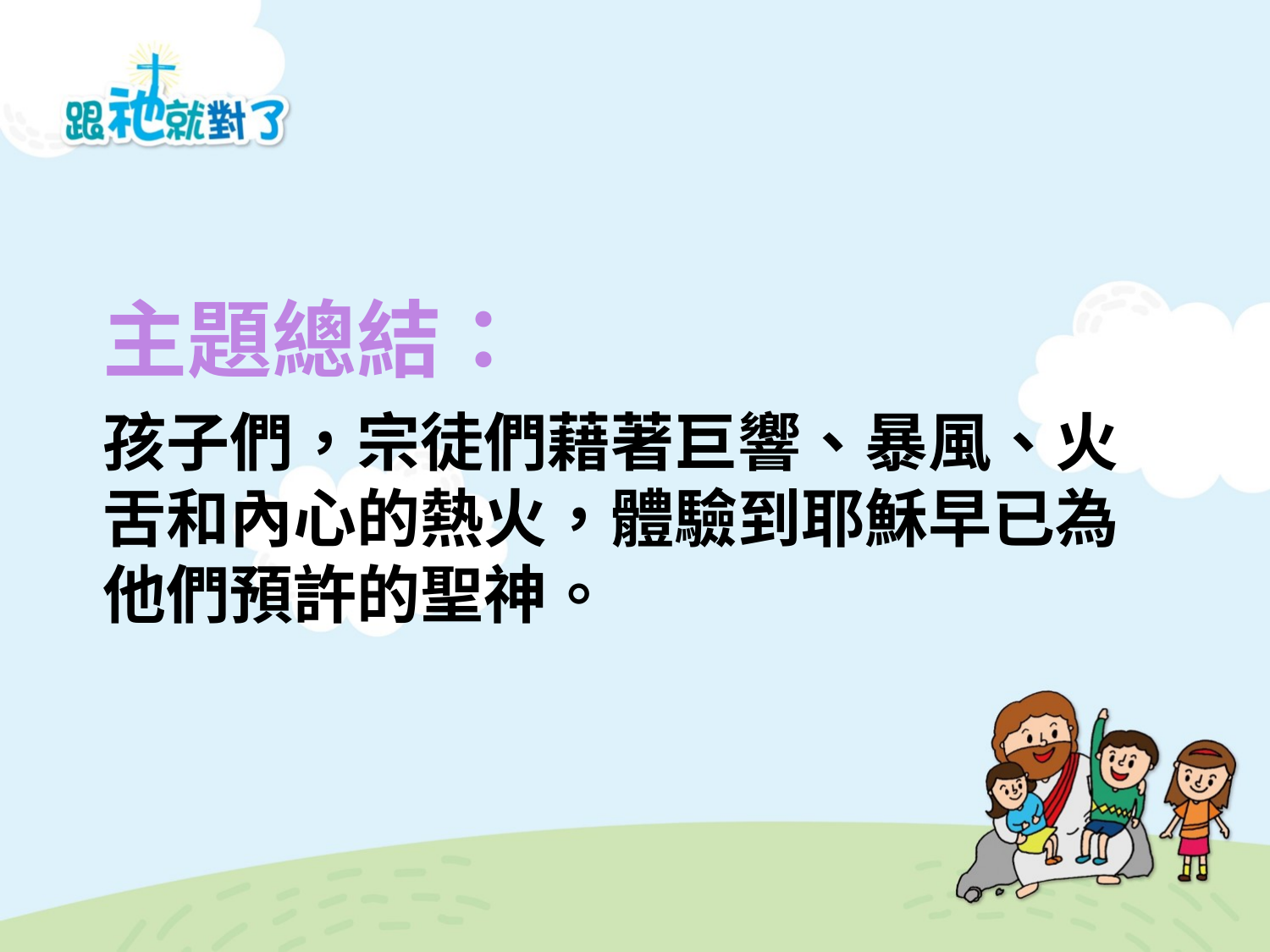

主題總結：
孩子們，宗徒們藉著巨響、暴風、火舌和內心的熱火，體驗到耶穌早已為他們預許的聖神。